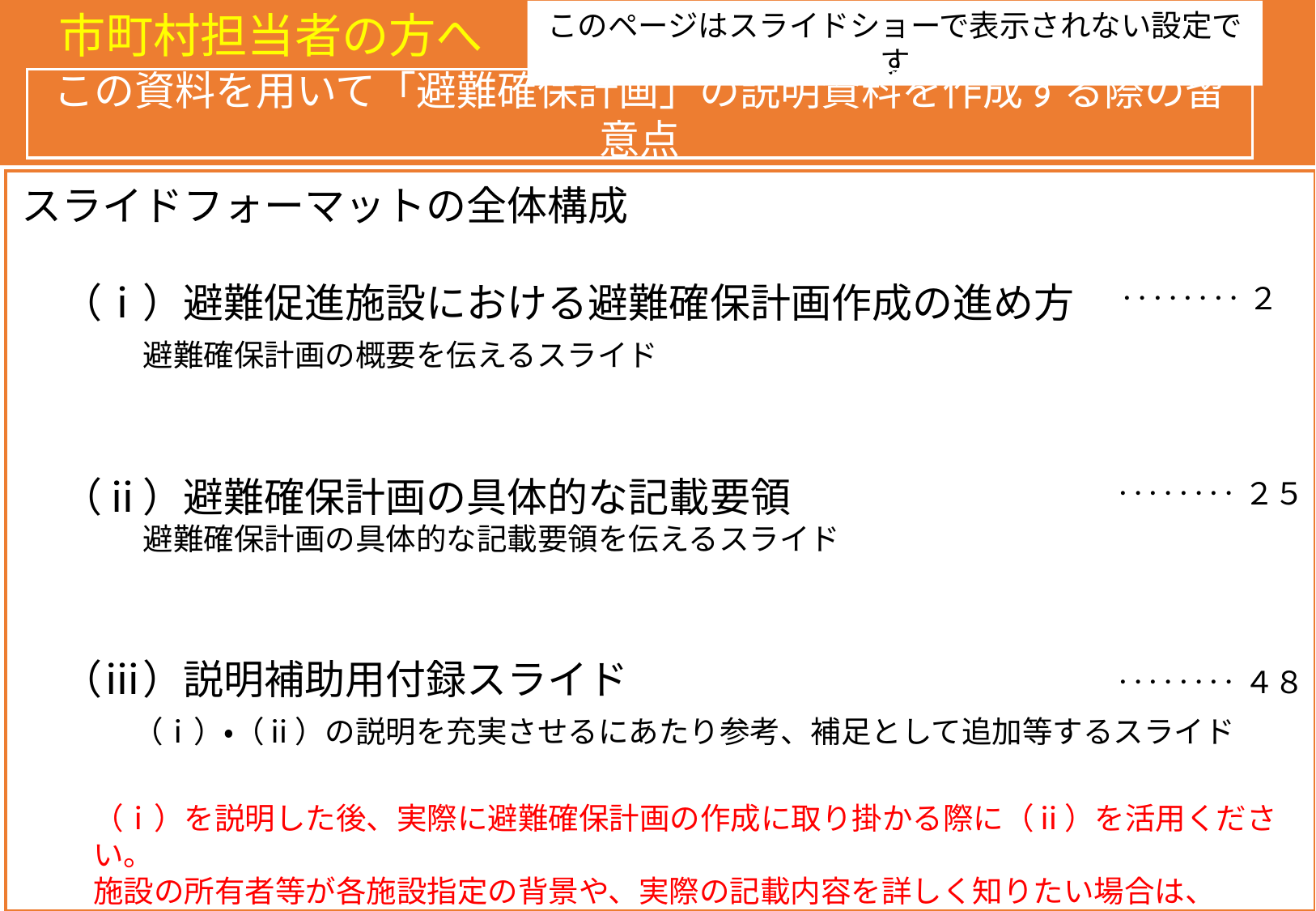

市町村担当者の方へ

このページはスライドショーで表示されない設定です
この資料を用いて「避難確保計画」の説明資料を作成する際の留意点

スライドフォーマットの全体構成

　（ⅰ）避難促進施設における避難確保計画作成の進め方
　　　避難確保計画の概要を伝えるスライド

　（ⅱ）避難確保計画の具体的な記載要領
　　　　避難確保計画の具体的な記載要領を伝えるスライド

　（ⅲ）説明補助用付録スライド
　　　（ⅰ）・（ⅱ）の説明を充実させるにあたり参考、補足として追加等するスライド

（ⅰ）を説明した後、実際に避難確保計画の作成に取り掛かる際に（ⅱ）を活用ください。
施設の所有者等が各施設指定の背景や、実際の記載内容を詳しく知りたい場合は、
必要に応じて（ⅲ）を活用ください。
‥‥‥‥２
‥‥‥‥２５
‥‥‥‥４８